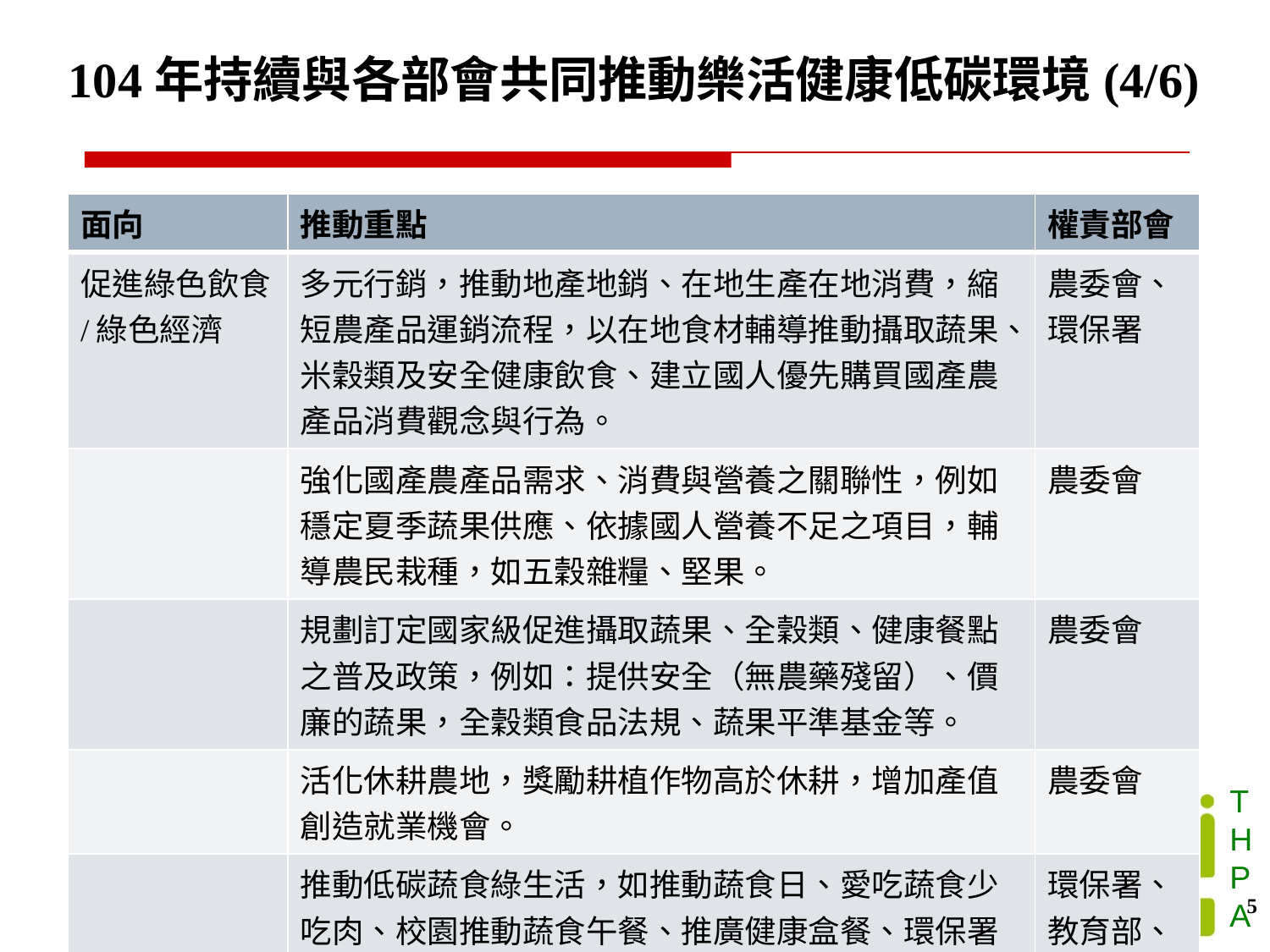

104年持續與各部會共同推動樂活健康低碳環境(4/6)
| 面向 | 推動重點 | 權責部會 |
| --- | --- | --- |
| 促進綠色飲食/綠色經濟 | 多元行銷，推動地產地銷、在地生產在地消費，縮短農產品運銷流程，以在地食材輔導推動攝取蔬果、米穀類及安全健康飲食、建立國人優先購買國產農產品消費觀念與行為。 | 農委會、環保署 |
|  | 強化國產農產品需求、消費與營養之關聯性，例如穩定夏季蔬果供應、依據國人營養不足之項目，輔導農民栽種，如五穀雜糧、堅果。 | 農委會 |
|  | 規劃訂定國家級促進攝取蔬果、全穀類、健康餐點之普及政策，例如：提供安全（無農藥殘留）、價廉的蔬果，全穀類食品法規、蔬果平準基金等。 | 農委會 |
|  | 活化休耕農地，獎勵耕植作物高於休耕，增加產值創造就業機會。 | 農委會 |
|  | 推動低碳蔬食綠生活，如推動蔬食日、愛吃蔬食少吃肉、校園推動蔬食午餐、推廣健康盒餐、環保署持續傳播「國民低碳飲食選擇參考手冊」。 | 環保署、教育部、農委會 |
5